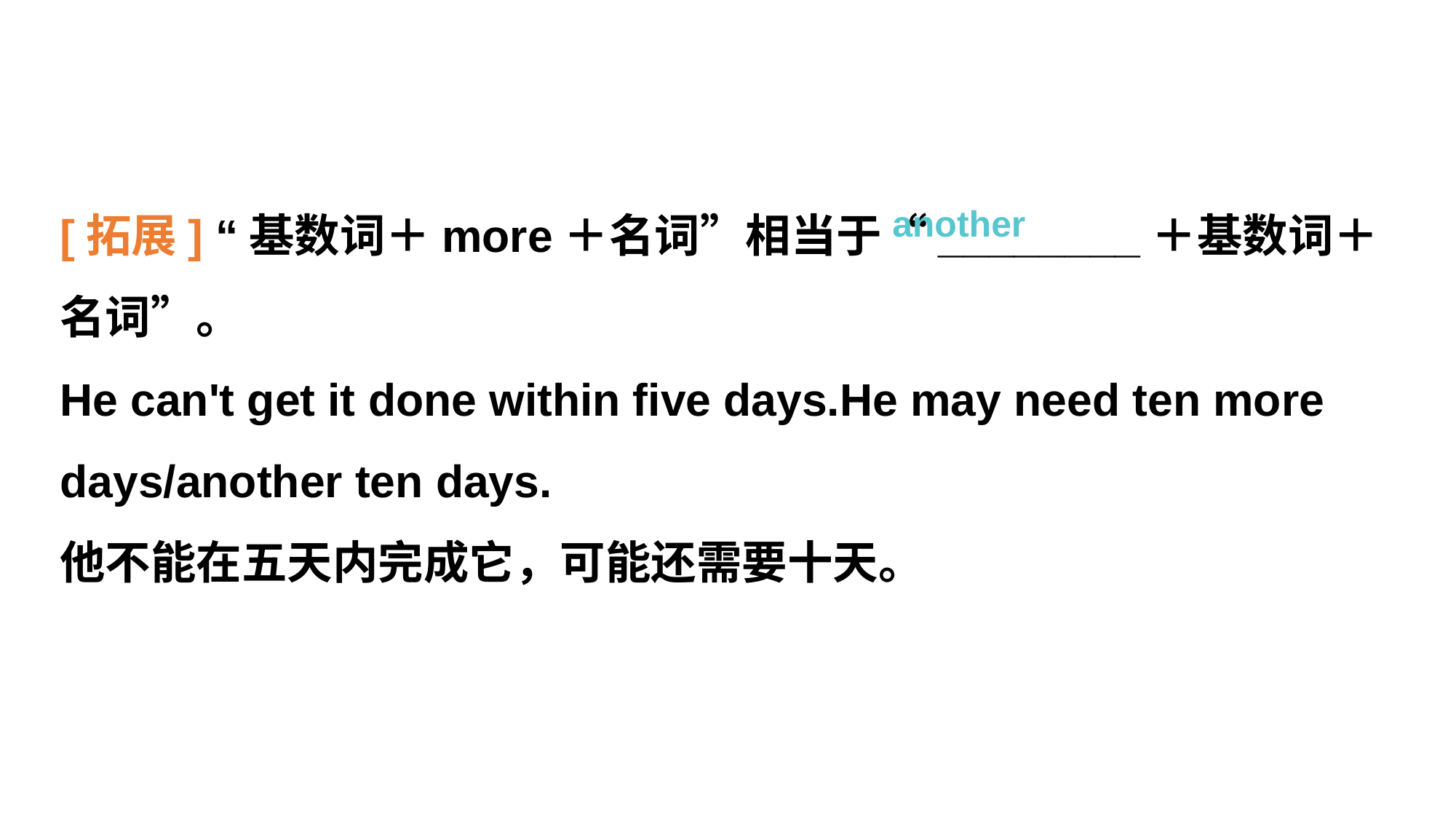

[拓展] “基数词＋more＋名词”相当于“________＋基数词＋名词”。
He can't get it done within five days.He may need ten more days/another ten days.
他不能在五天内完成它，可能还需要十天。
another